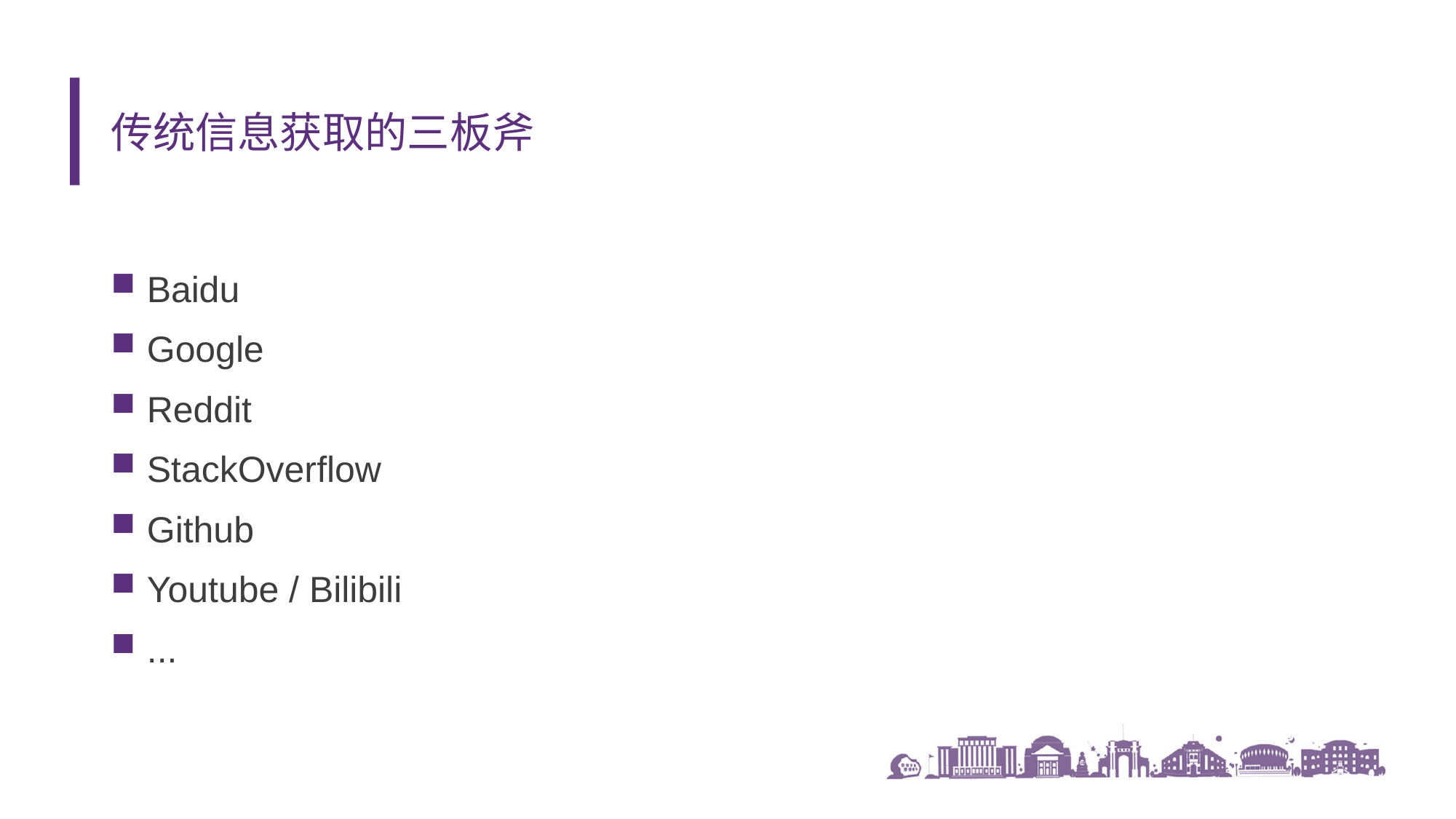

# 传统信息获取的三板斧
Baidu
Google
Reddit
StackOverflow
Github
Youtube / Bilibili
...